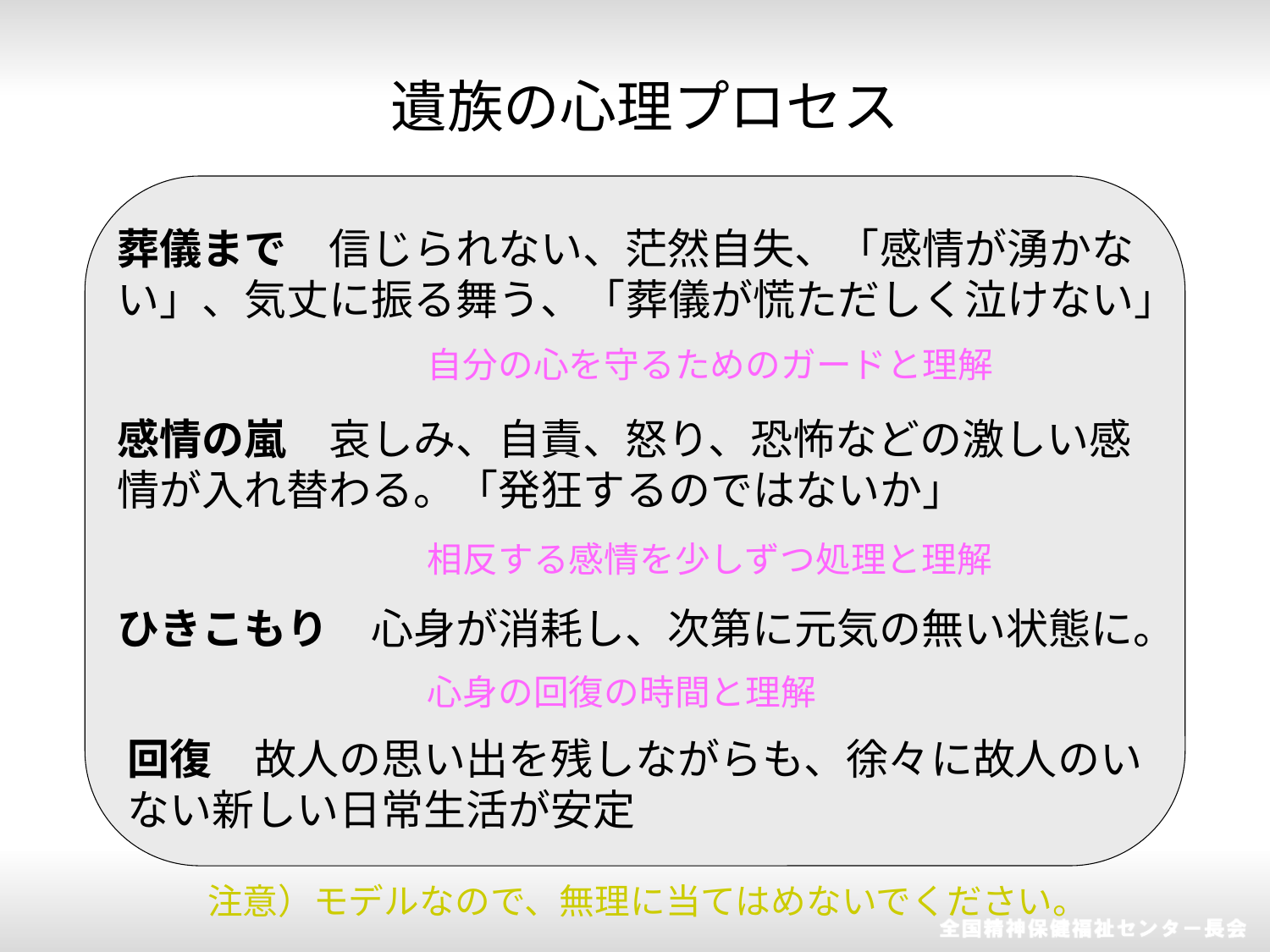

遺族の心理プロセス

葬儀まで　信じられない、茫然自失、「感情が湧かない」、気丈に振る舞う、「葬儀が慌ただしく泣けない」
自分の心を守るためのガードと理解
感情の嵐　哀しみ、自責、怒り、恐怖などの激しい感情が入れ替わる。「発狂するのではないか」
相反する感情を少しずつ処理と理解
ひきこもり　心身が消耗し、次第に元気の無い状態に。
心身の回復の時間と理解
回復　故人の思い出を残しながらも、徐々に故人のいない新しい日常生活が安定
注意）モデルなので、無理に当てはめないでください。